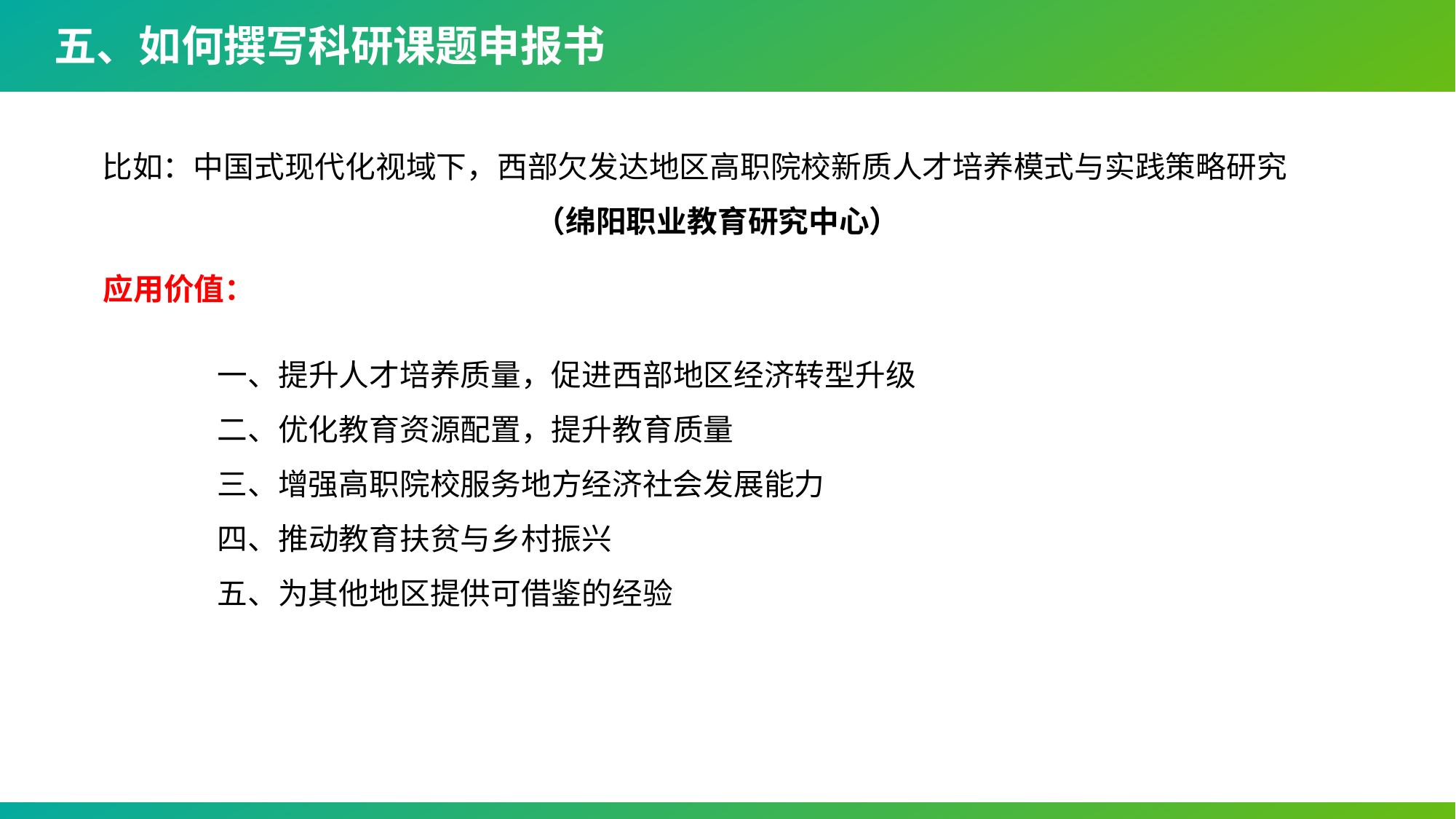

五、如何撰写科研课题申报书
比如：中国式现代化视域下，西部欠发达地区高职院校新质人才培养模式与实践策略研究
（绵阳职业教育研究中心）
应用价值：
一、提升人才培养质量，促进西部地区经济转型升级
二、优化教育资源配置，提升教育质量
三、增强高职院校服务地方经济社会发展能力
四、推动教育扶贫与乡村振兴
五、为其他地区提供可借鉴的经验